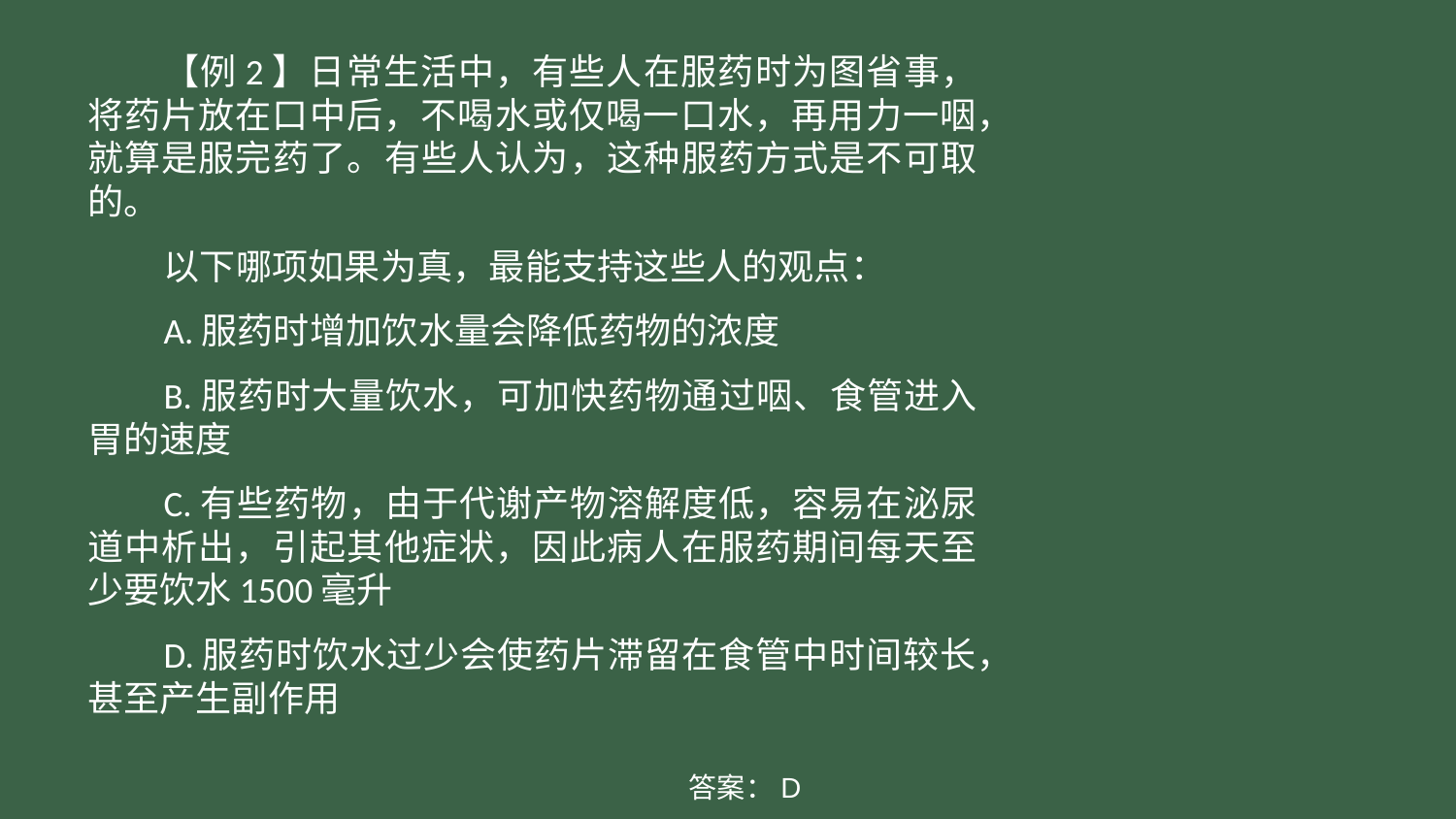

【例2】日常生活中，有些人在服药时为图省事，将药片放在口中后，不喝水或仅喝一口水，再用力一咽，就算是服完药了。有些人认为，这种服药方式是不可取的。
以下哪项如果为真，最能支持这些人的观点：
A.服药时增加饮水量会降低药物的浓度
B.服药时大量饮水，可加快药物通过咽、食管进入胃的速度
C.有些药物，由于代谢产物溶解度低，容易在泌尿道中析出，引起其他症状，因此病人在服药期间每天至少要饮水1500毫升
D.服药时饮水过少会使药片滞留在食管中时间较长，甚至产生副作用

答案：D